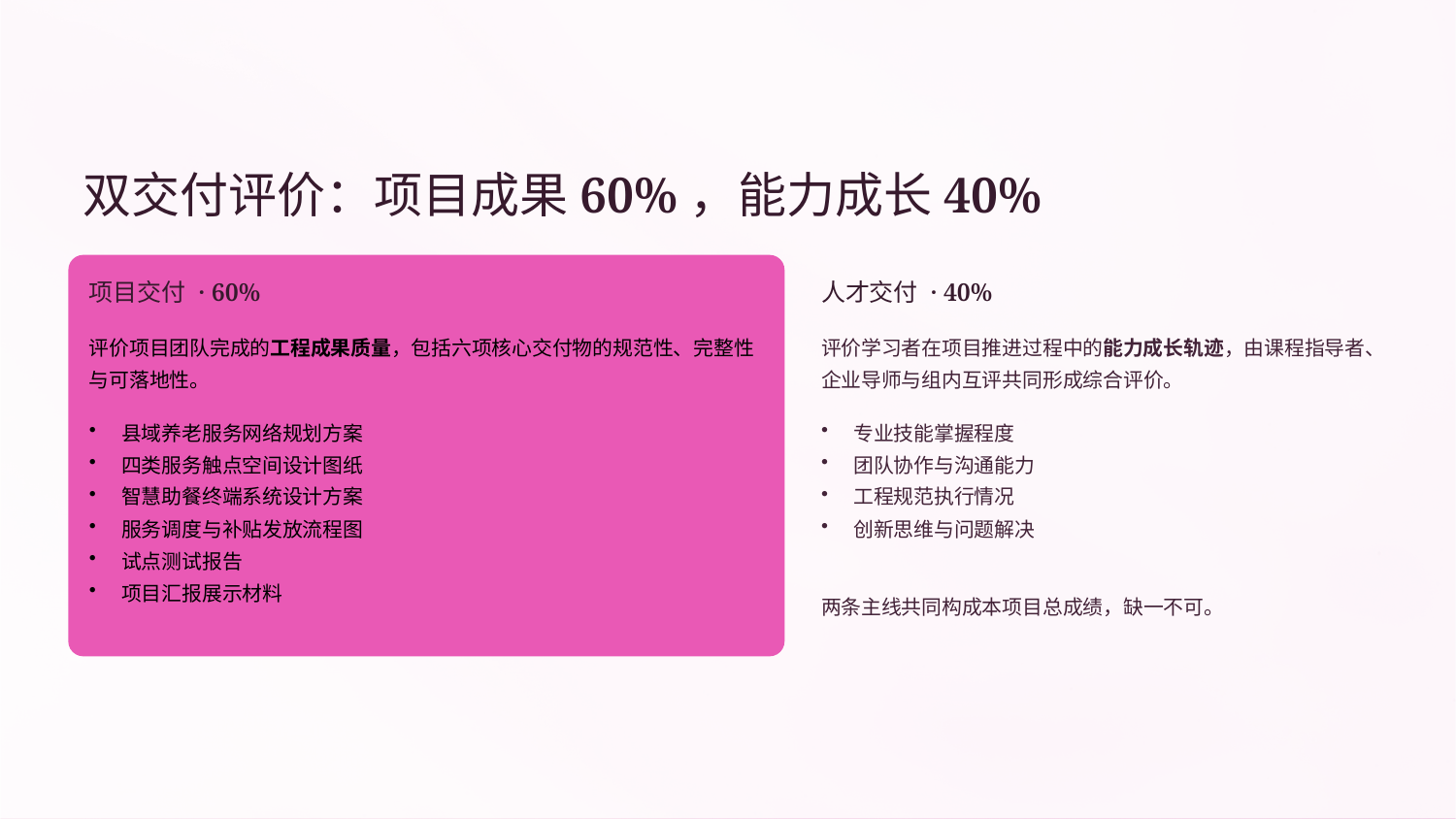

双交付评价：项目成果60%，能力成长40%

项目交付 · 60%
人才交付 · 40%
评价项目团队完成的工程成果质量，包括六项核心交付物的规范性、完整性与可落地性。
评价学习者在项目推进过程中的能力成长轨迹，由课程指导者、企业导师与组内互评共同形成综合评价。
县域养老服务网络规划方案
四类服务触点空间设计图纸
智慧助餐终端系统设计方案
服务调度与补贴发放流程图
试点测试报告
项目汇报展示材料
专业技能掌握程度
团队协作与沟通能力
工程规范执行情况
创新思维与问题解决
两条主线共同构成本项目总成绩，缺一不可。